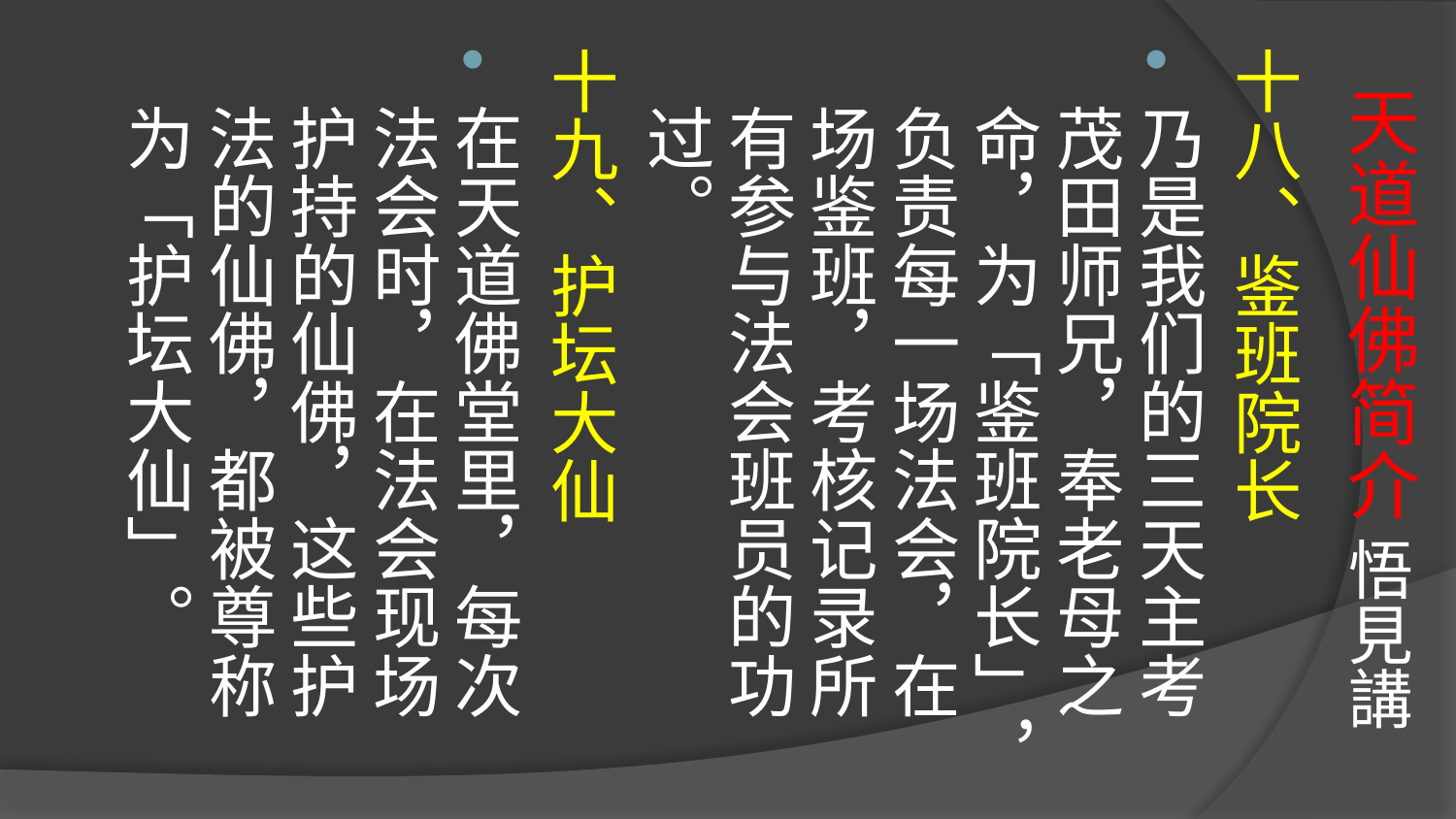

# 天道仙佛简介 悟見講
十八、鉴班院长
乃是我们的三天主考茂田师兄，奉老母之命，为「鉴班院长」，负责每一场法会，在场鉴班，考核记录所有参与法会班员的功过。
十九、护坛大仙
在天道佛堂里，每次法会时，在法会现场护持的仙佛，这些护法的仙佛，都被尊称为「护坛大仙」。